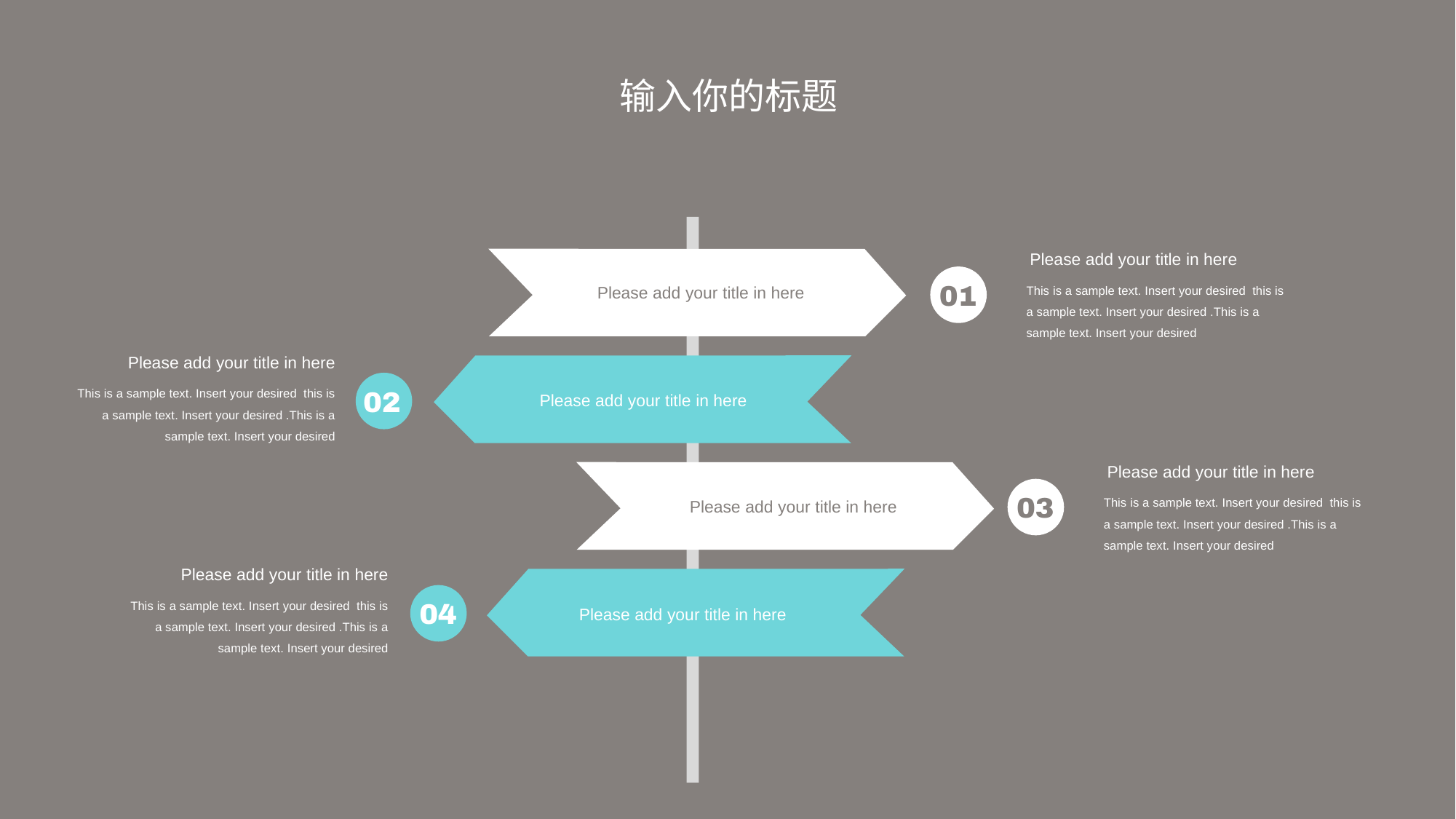

输入你的标题

Please add your title in here
This is a sample text. Insert your desired  this is a sample text. Insert your desired .This is a sample text. Insert your desired

01
Please add your title in here
Please add your title in here
This is a sample text. Insert your desired  this is a sample text. Insert your desired .This is a sample text. Insert your desired

02
Please add your title in here
Please add your title in here
This is a sample text. Insert your desired  this is a sample text. Insert your desired .This is a sample text. Insert your desired

03
Please add your title in here
Please add your title in here
This is a sample text. Insert your desired  this is a sample text. Insert your desired .This is a sample text. Insert your desired

04
Please add your title in here